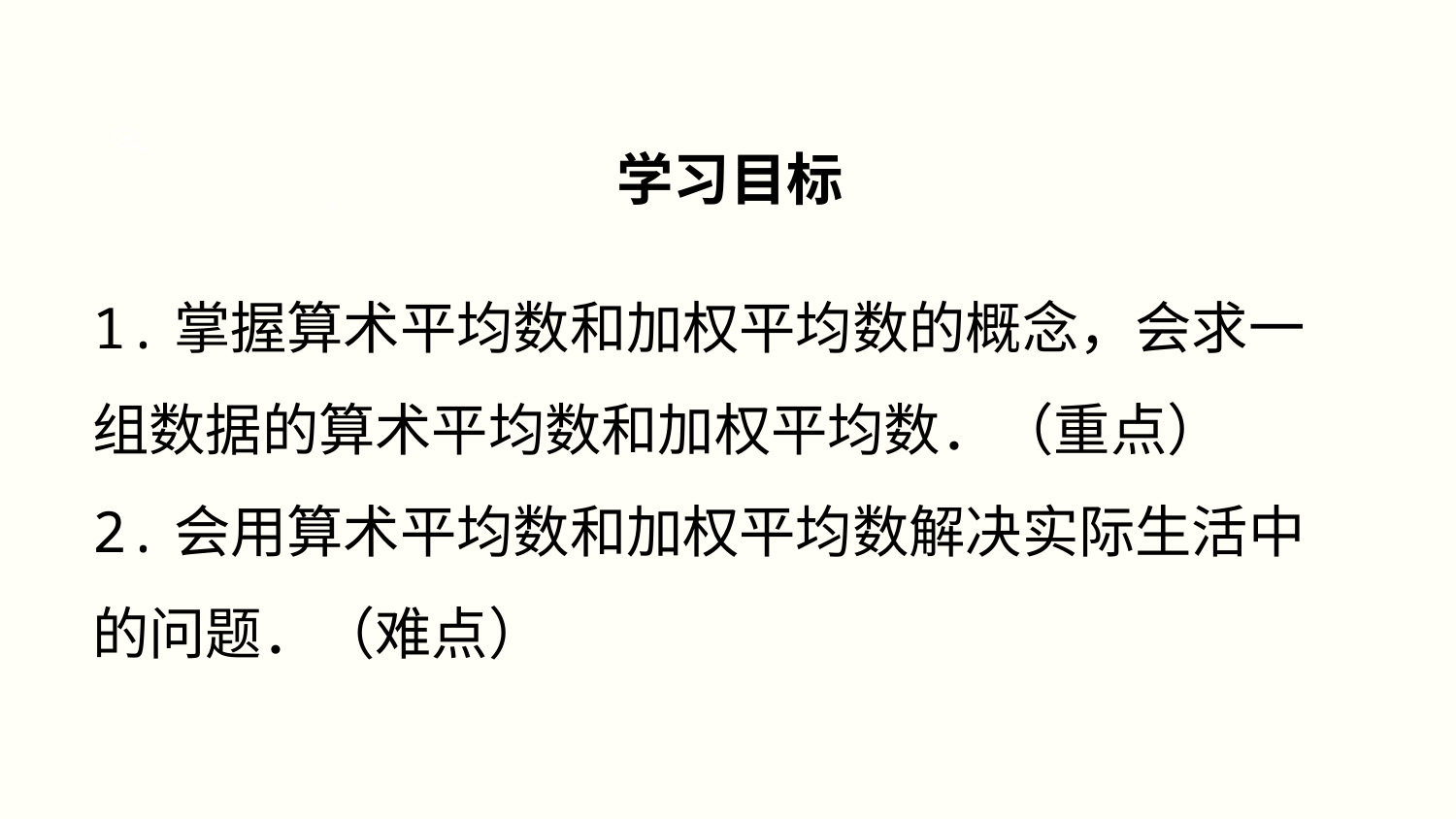

学习目标

1.掌握算术平均数和加权平均数的概念，会求一组数据的算术平均数和加权平均数．（重点）
2.会用算术平均数和加权平均数解决实际生活中的问题．（难点）